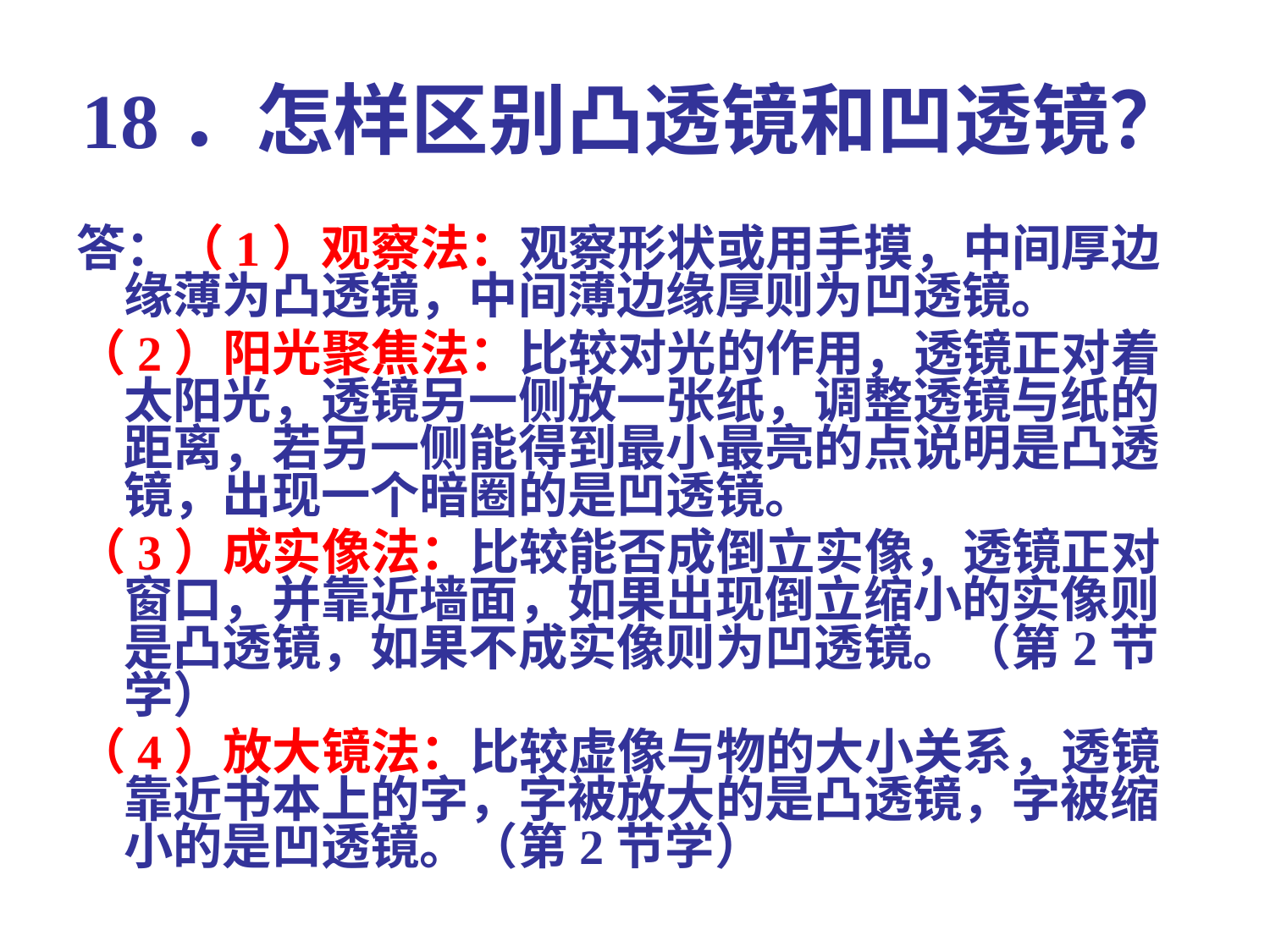

# 18．怎样区别凸透镜和凹透镜？
答：（1）观察法：观察形状或用手摸，中间厚边缘薄为凸透镜，中间薄边缘厚则为凹透镜。
（2）阳光聚焦法：比较对光的作用，透镜正对着太阳光，透镜另一侧放一张纸，调整透镜与纸的距离，若另一侧能得到最小最亮的点说明是凸透镜，出现一个暗圈的是凹透镜。
（3）成实像法：比较能否成倒立实像，透镜正对窗口，并靠近墙面，如果出现倒立缩小的实像则是凸透镜，如果不成实像则为凹透镜。（第2节学）
（4）放大镜法：比较虚像与物的大小关系，透镜靠近书本上的字，字被放大的是凸透镜，字被缩小的是凹透镜。（第2节学）